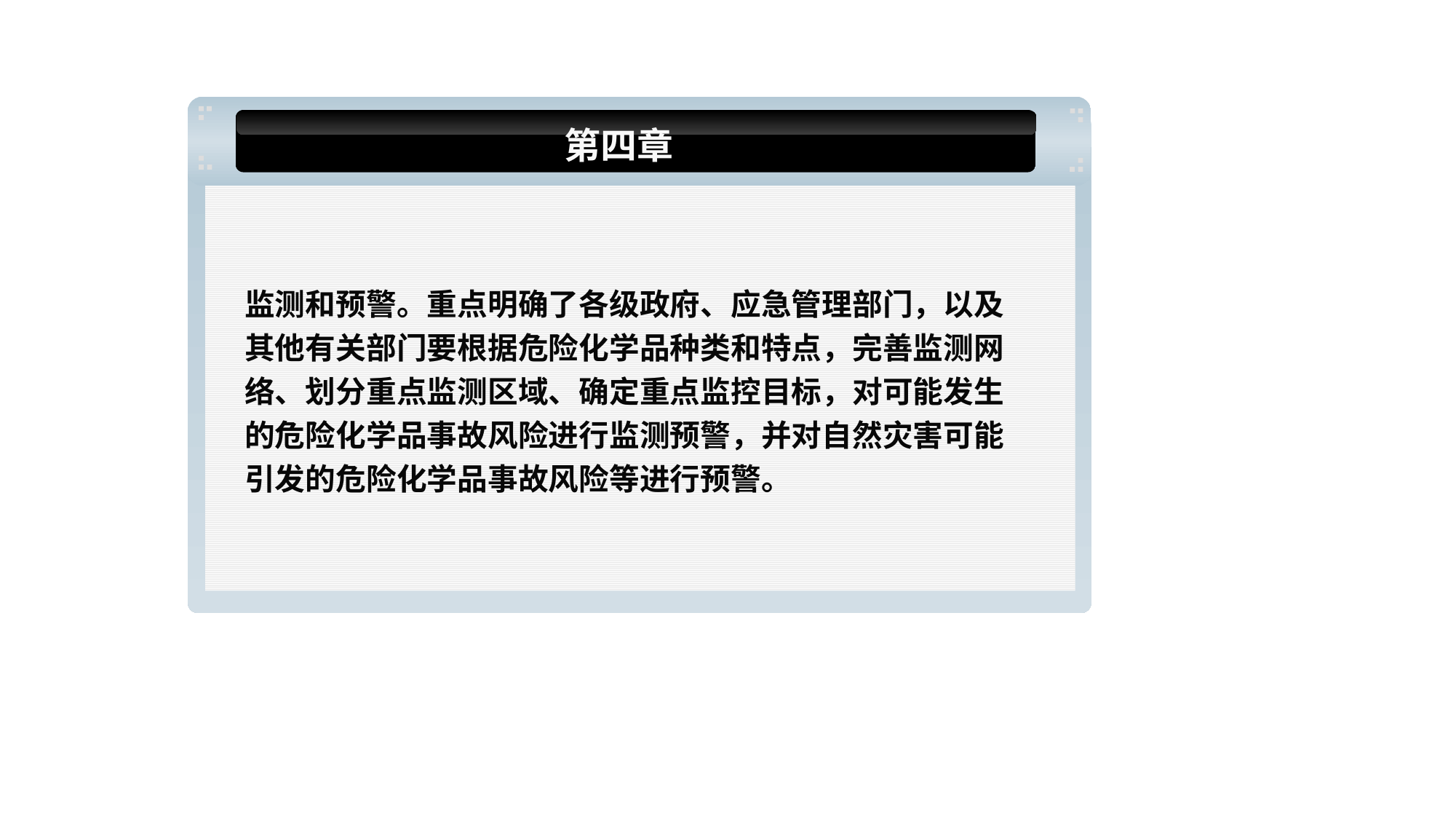

第四章

监测和预警。重点明确了各级政府、应急管理部门，以及其他有关部门要根据危险化学品种类和特点，完善监测网络、划分重点监测区域、确定重点监控目标，对可能发生的危险化学品事故风险进行监测预警，并对自然灾害可能引发的危险化学品事故风险等进行预警。